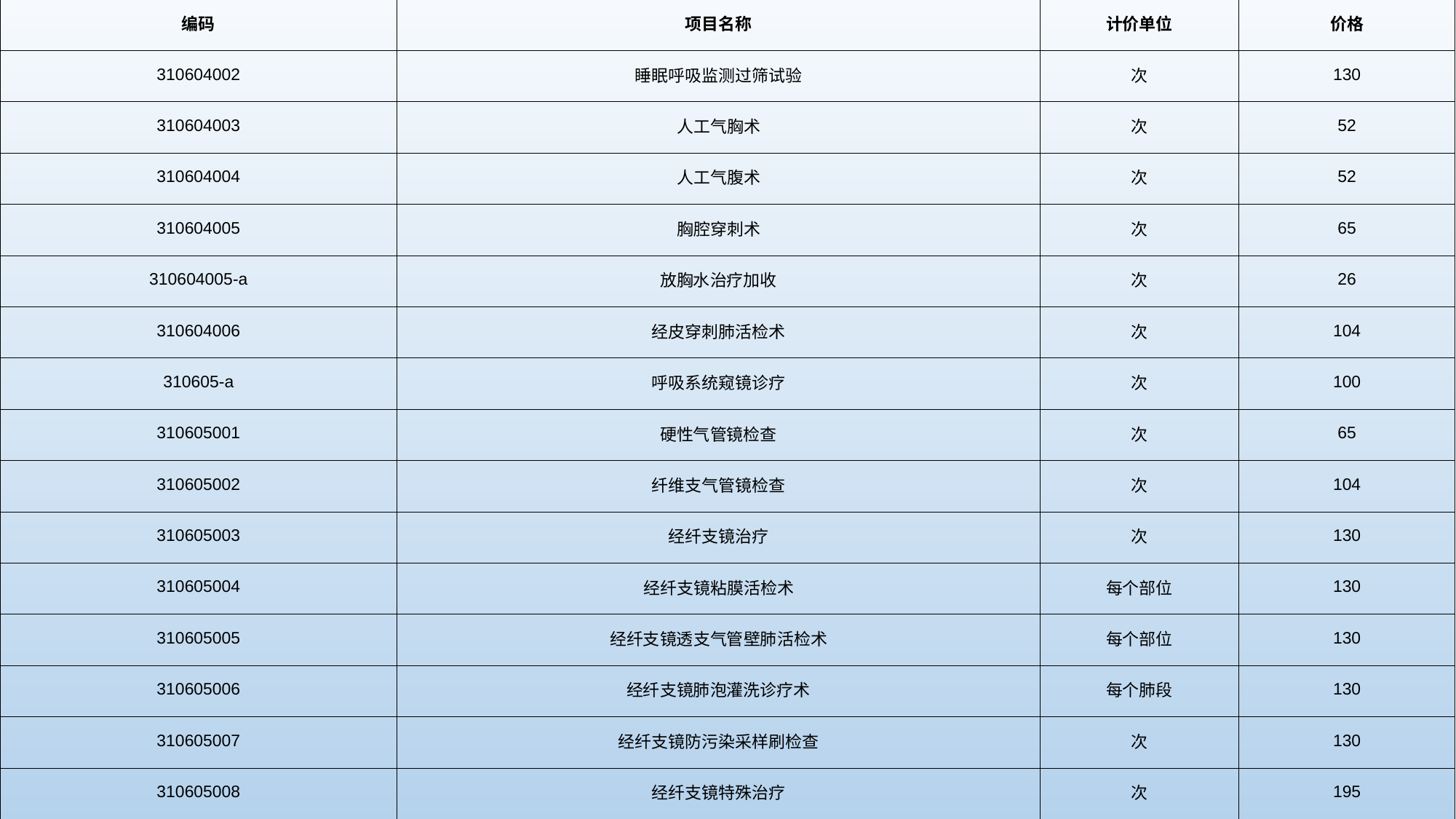

| 编码 | 项目名称 | 计价单位 | 价格 |
| --- | --- | --- | --- |
| 310604002 | 睡眠呼吸监测过筛试验 | 次 | 130 |
| 310604003 | 人工气胸术 | 次 | 52 |
| 310604004 | 人工气腹术 | 次 | 52 |
| 310604005 | 胸腔穿刺术 | 次 | 65 |
| 310604005-a | 放胸水治疗加收 | 次 | 26 |
| 310604006 | 经皮穿刺肺活检术 | 次 | 104 |
| 310605-a | 呼吸系统窥镜诊疗 | 次 | 100 |
| 310605001 | 硬性气管镜检查 | 次 | 65 |
| 310605002 | 纤维支气管镜检查 | 次 | 104 |
| 310605003 | 经纤支镜治疗 | 次 | 130 |
| 310605004 | 经纤支镜粘膜活检术 | 每个部位 | 130 |
| 310605005 | 经纤支镜透支气管壁肺活检术 | 每个部位 | 130 |
| 310605006 | 经纤支镜肺泡灌洗诊疗术 | 每个肺段 | 130 |
| 310605007 | 经纤支镜防污染采样刷检查 | 次 | 130 |
| 310605008 | 经纤支镜特殊治疗 | 次 | 195 |